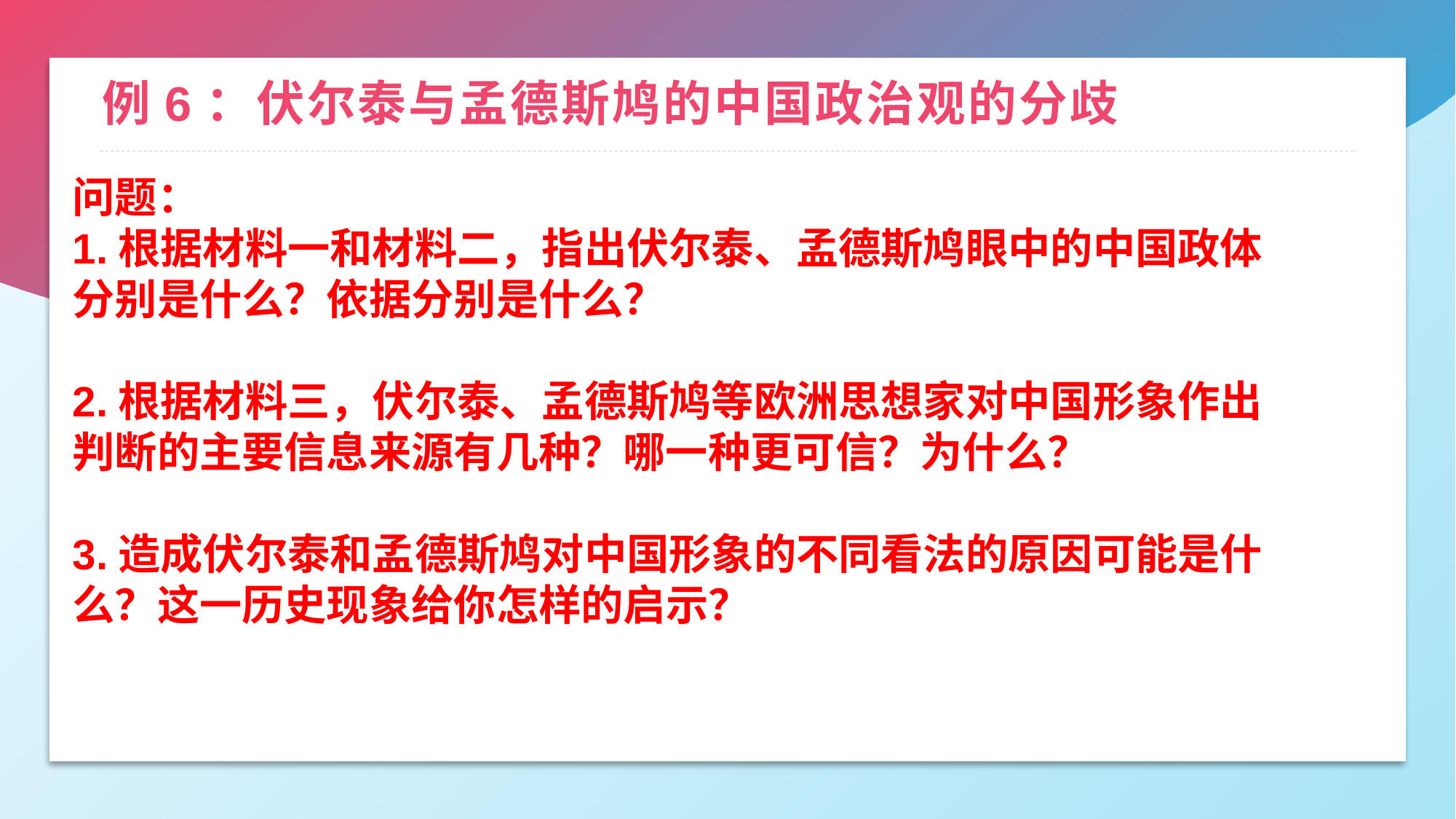

# 例6：伏尔泰与孟德斯鸠的中国政治观的分歧
问题：
1.根据材料一和材料二，指出伏尔泰、孟德斯鸠眼中的中国政体分别是什么？依据分别是什么？

2.根据材料三，伏尔泰、孟德斯鸠等欧洲思想家对中国形象作出判断的主要信息来源有几种？哪一种更可信？为什么？

3.造成伏尔泰和孟德斯鸠对中国形象的不同看法的原因可能是什么？这一历史现象给你怎样的启示？